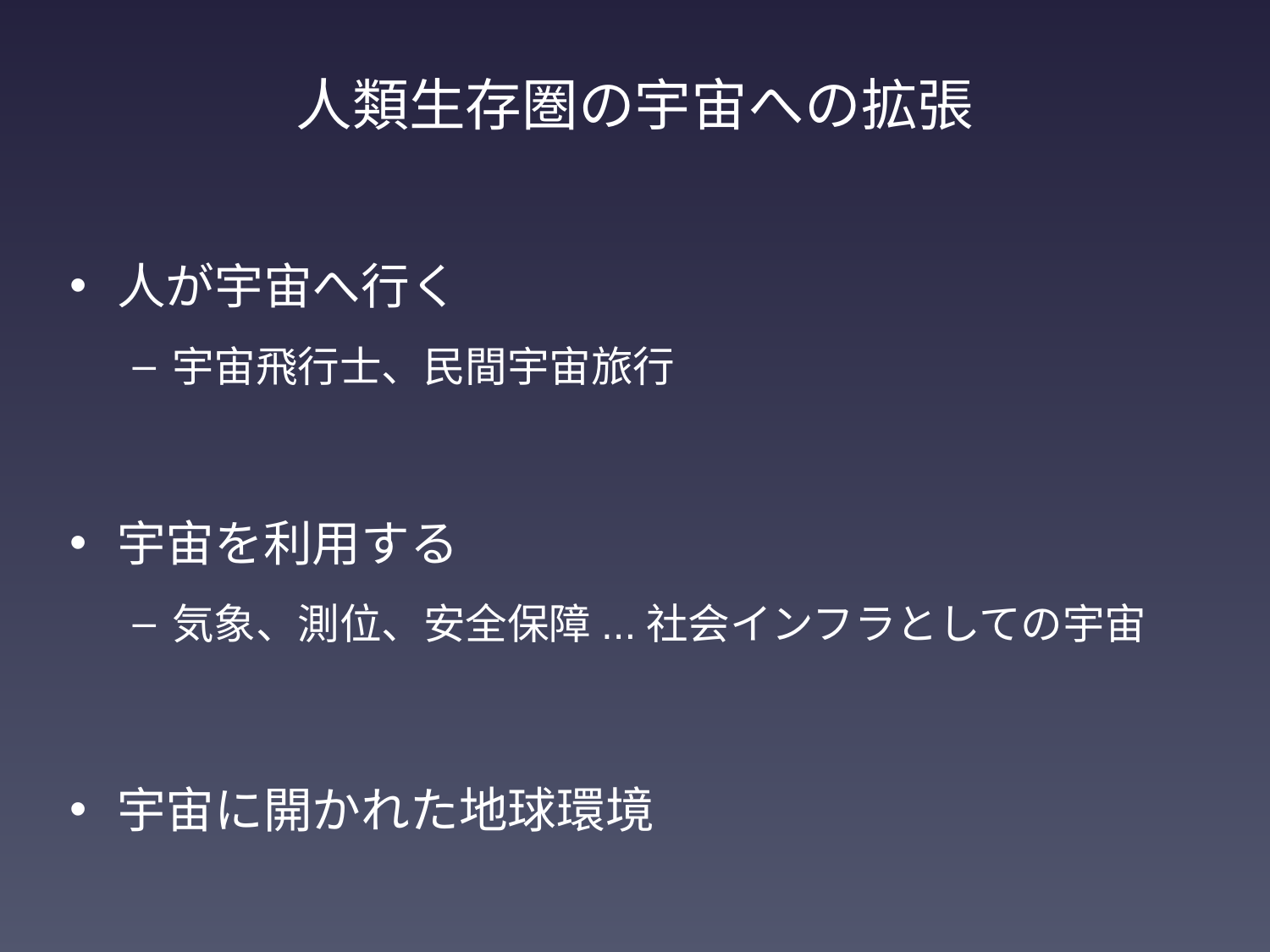

# 人類生存圏の宇宙への拡張
人が宇宙へ行く
宇宙飛行士、民間宇宙旅行

宇宙を利用する
気象、測位、安全保障...社会インフラとしての宇宙

宇宙に開かれた地球環境